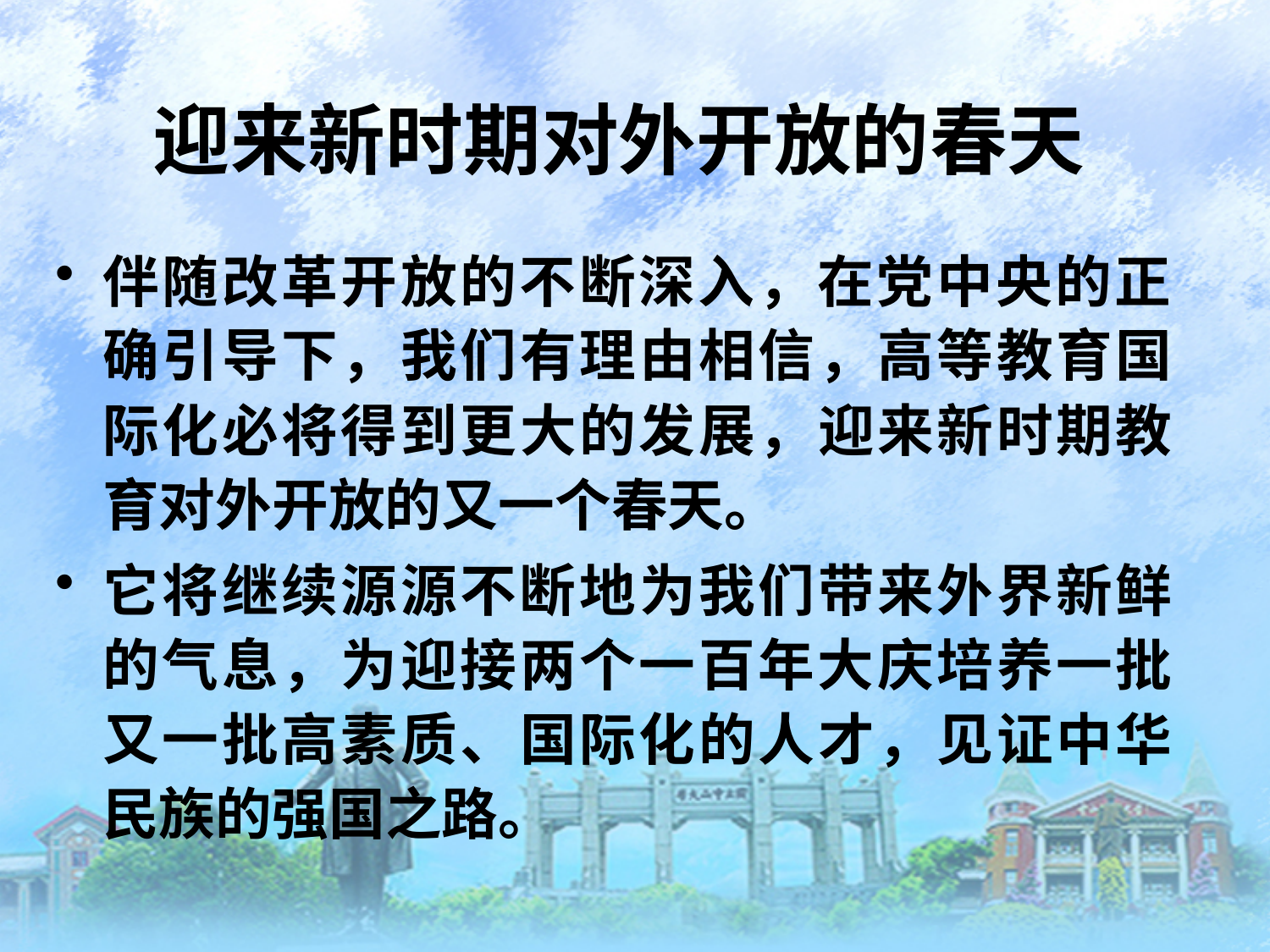

# 迎来新时期对外开放的春天
伴随改革开放的不断深入，在党中央的正确引导下，我们有理由相信，高等教育国际化必将得到更大的发展，迎来新时期教育对外开放的又一个春天。
它将继续源源不断地为我们带来外界新鲜的气息，为迎接两个一百年大庆培养一批又一批高素质、国际化的人才，见证中华民族的强国之路。